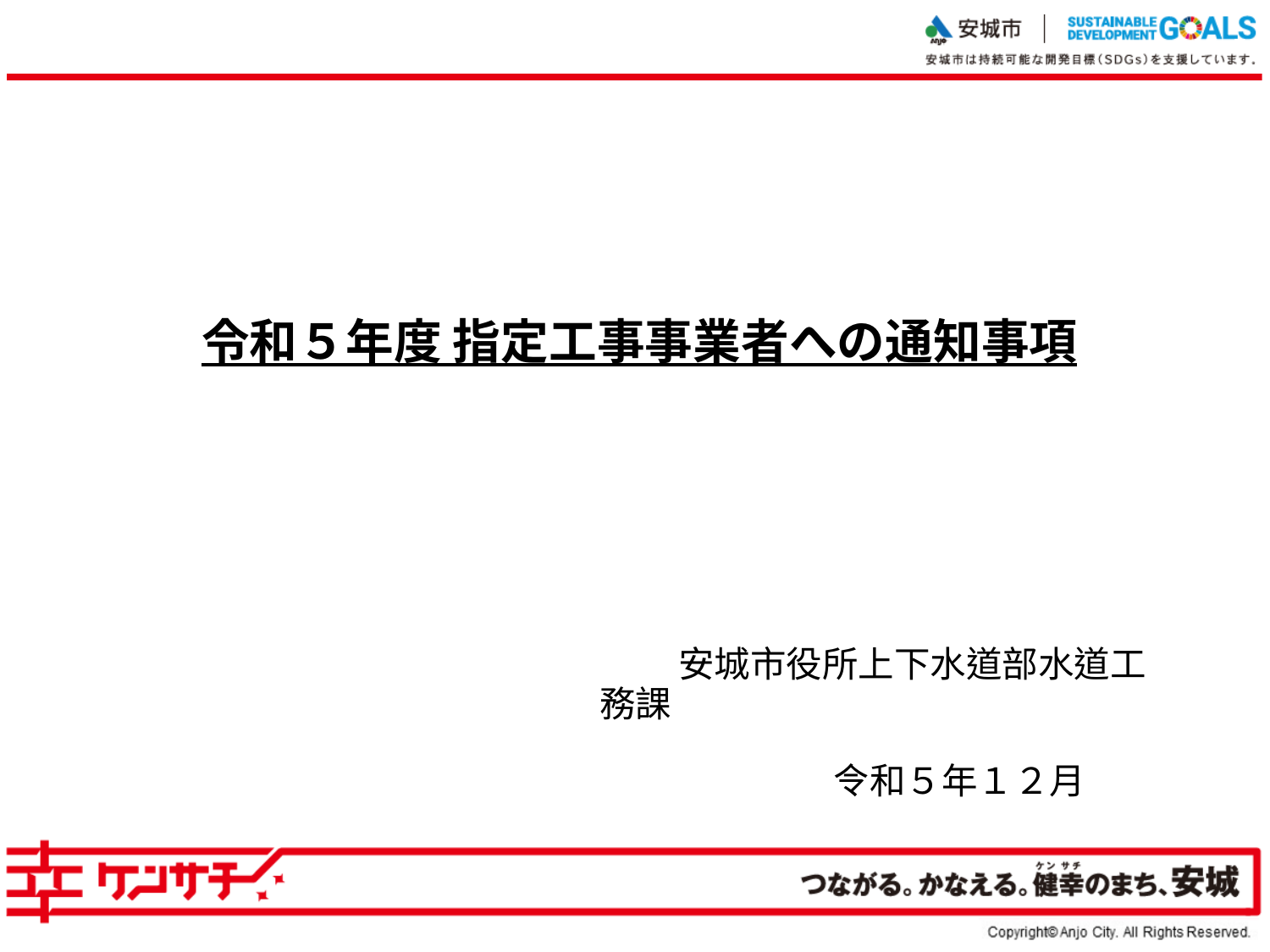

# 令和５年度 指定工事事業者への通知事項 　　　　　　　　　　　 　　　　　　　　　　　　　 　　　　　　　　　　　　　安城市役所上下水道部水道工務課 　　　　　　　　　　　　　　　　　　令和５年１２月